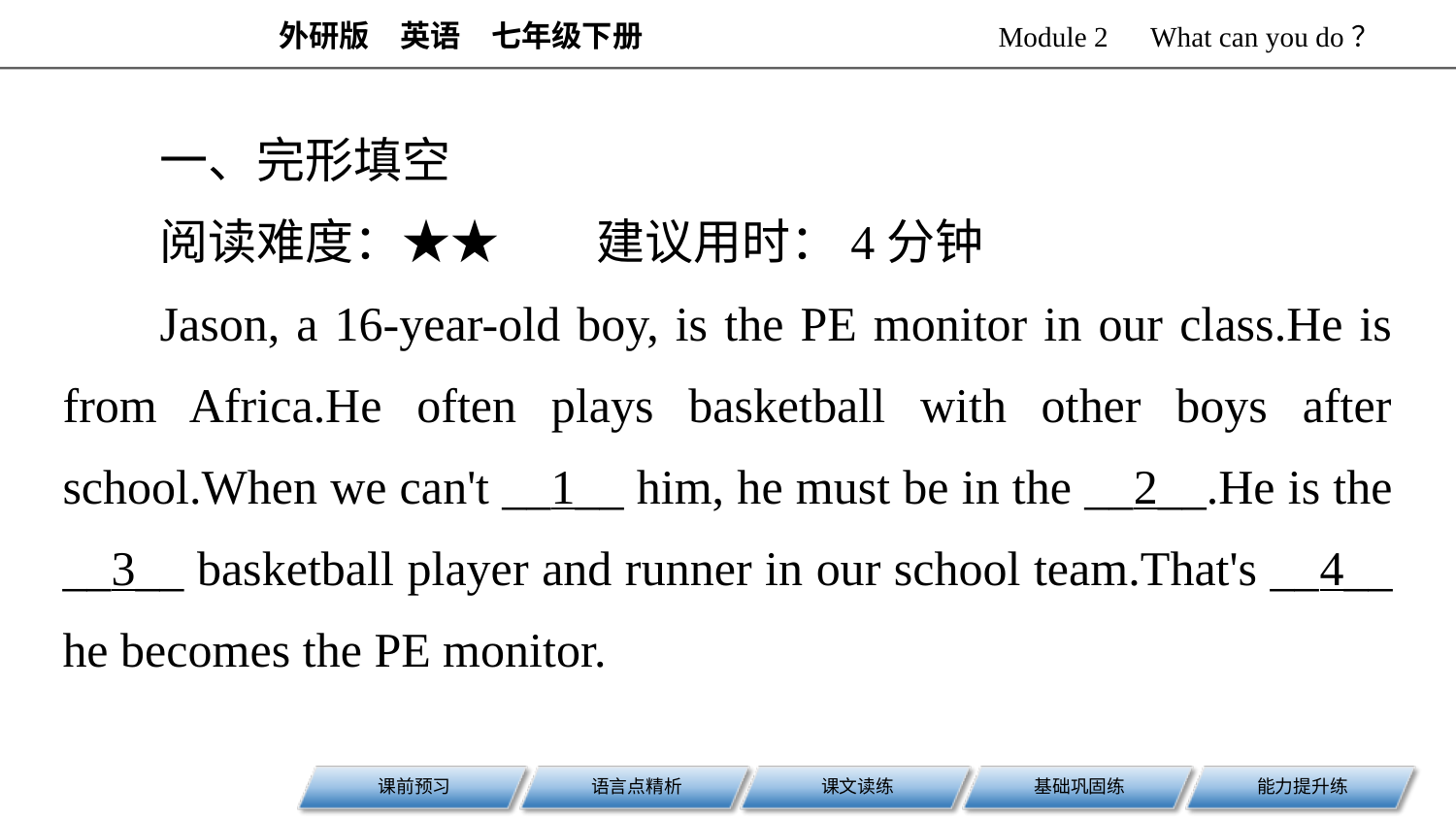

一、完形填空
阅读难度：★★　　建议用时：4分钟
Jason, a 16-year-old boy, is the PE monitor in our class.He is from Africa.He often plays basketball with other boys after school.When we can't __1__ him, he must be in the __2__.He is the __3__ basketball player and runner in our school team.That's __4__ he becomes the PE monitor.